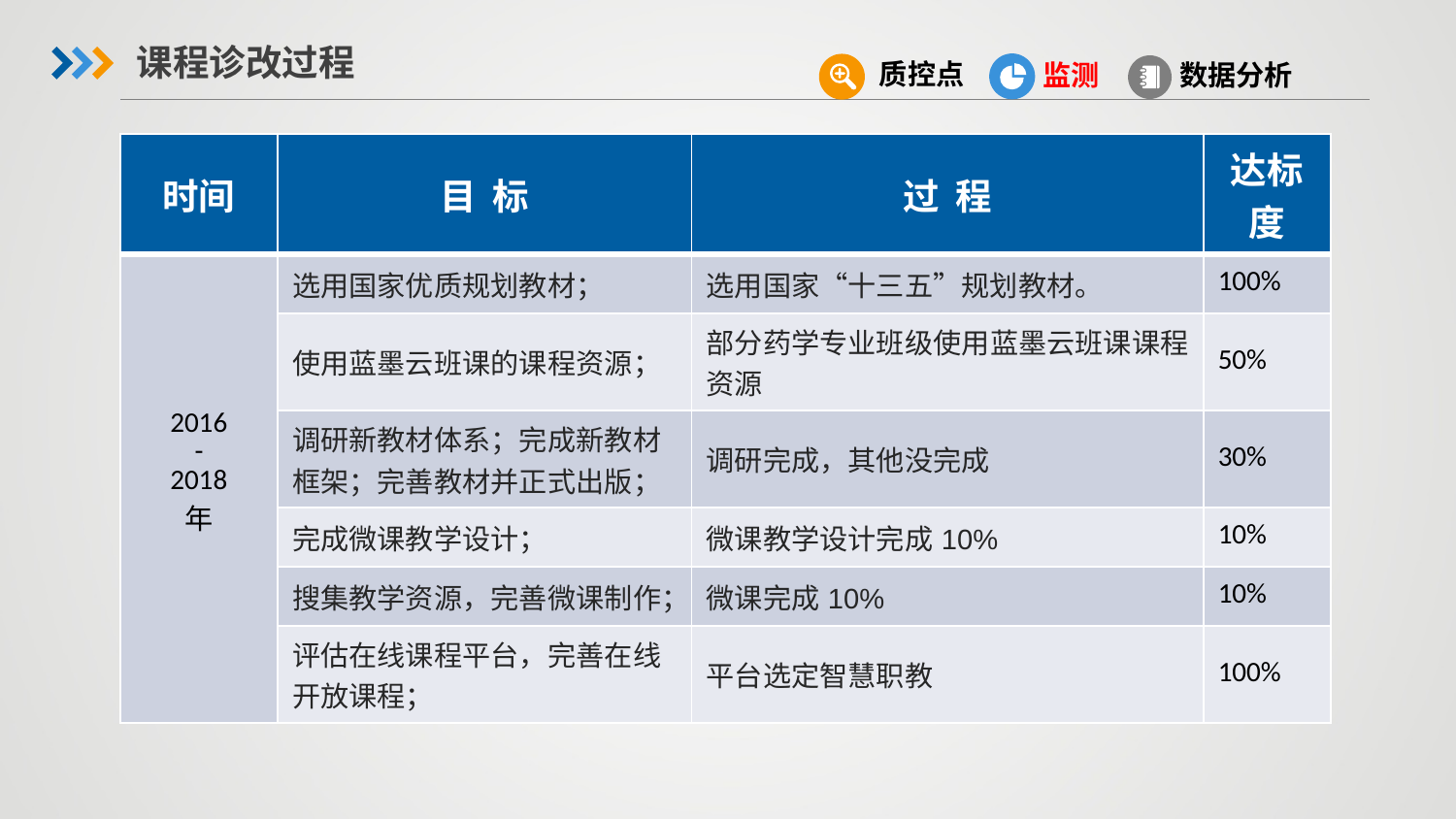

课程诊改过程
质控点
监测
数据分析

| 时间 | 目 标 | 过 程 | 达标度 |
| --- | --- | --- | --- |
| 2016 - 2018 年 | 选用国家优质规划教材； | 选用国家“十三五”规划教材。 | 100% |
|  | 使用蓝墨云班课的课程资源； | 部分药学专业班级使用蓝墨云班课课程资源 | 50% |
|  | 调研新教材体系；完成新教材框架；完善教材并正式出版； | 调研完成，其他没完成 | 30% |
|  | 完成微课教学设计； | 微课教学设计完成10% | 10% |
|  | 搜集教学资源，完善微课制作； | 微课完成10% | 10% |
|  | 评估在线课程平台，完善在线开放课程； | 平台选定智慧职教 | 100% |